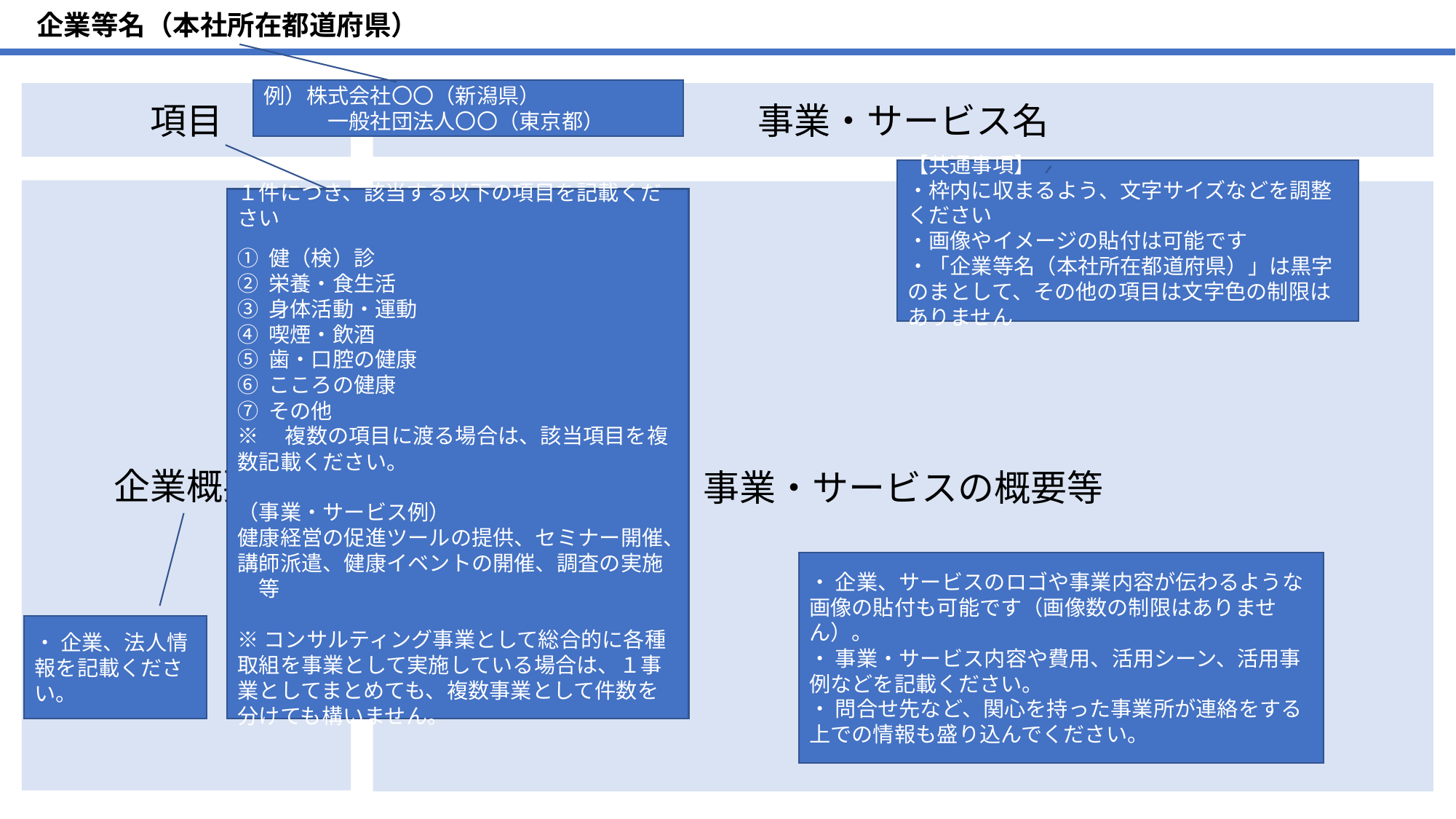

企業等名（本社所在都道府県）

例）株式会社〇〇（新潟県）
　　　一般社団法人〇〇（東京都）
項目
事業・サービス名
【共通事項】
・枠内に収まるよう、文字サイズなどを調整ください
・画像やイメージの貼付は可能です
・「企業等名（本社所在都道府県）」は黒字のまとして、その他の項目は文字色の制限はありません
企業概要
事業・サービスの概要等
１件につき、該当する以下の項目を記載ください

① 健（検）診
➁ 栄養・食生活
➂ 身体活動・運動
➃ 喫煙・飲酒
⑤ 歯・口腔の健康
⑥ こころの健康
⑦ その他
※　複数の項目に渡る場合は、該当項目を複数記載ください。

（事業・サービス例）
健康経営の促進ツールの提供、セミナー開催、講師派遣、健康イベントの開催、調査の実施　等

※コンサルティング事業として総合的に各種取組を事業として実施している場合は、１事業としてまとめても、複数事業として件数を分けても構いません。
・ 企業、サービスのロゴや事業内容が伝わるような画像の貼付も可能です（画像数の制限はありません）。
・ 事業・サービス内容や費用、活用シーン、活用事例などを記載ください。
・ 問合せ先など、関心を持った事業所が連絡をする上での情報も盛り込んでください。
・ 企業、法人情報を記載ください。